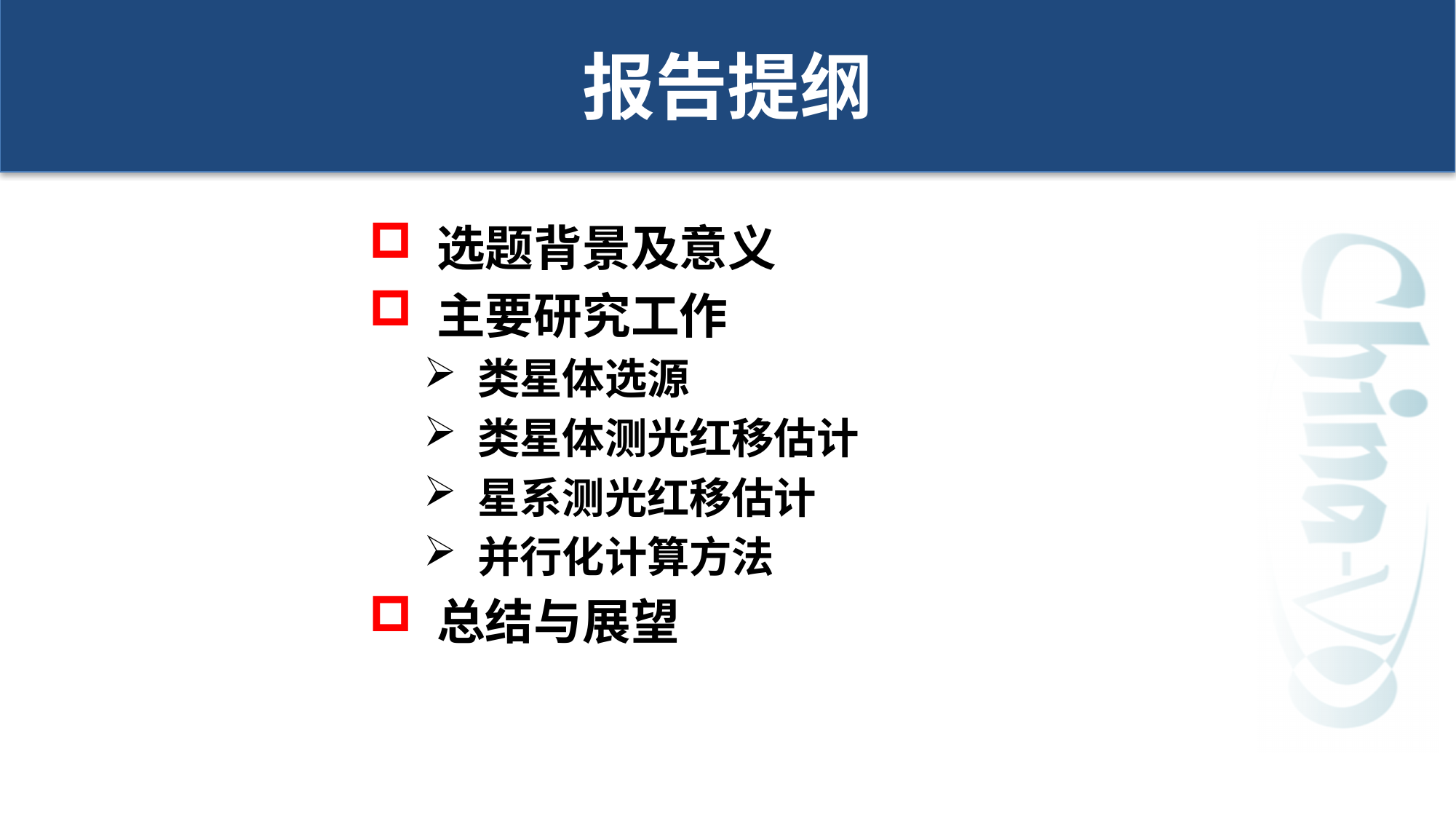

# 报告提纲
 选题背景及意义
 主要研究工作
 类星体选源
 类星体测光红移估计
 星系测光红移估计
 并行化计算方法
 总结与展望